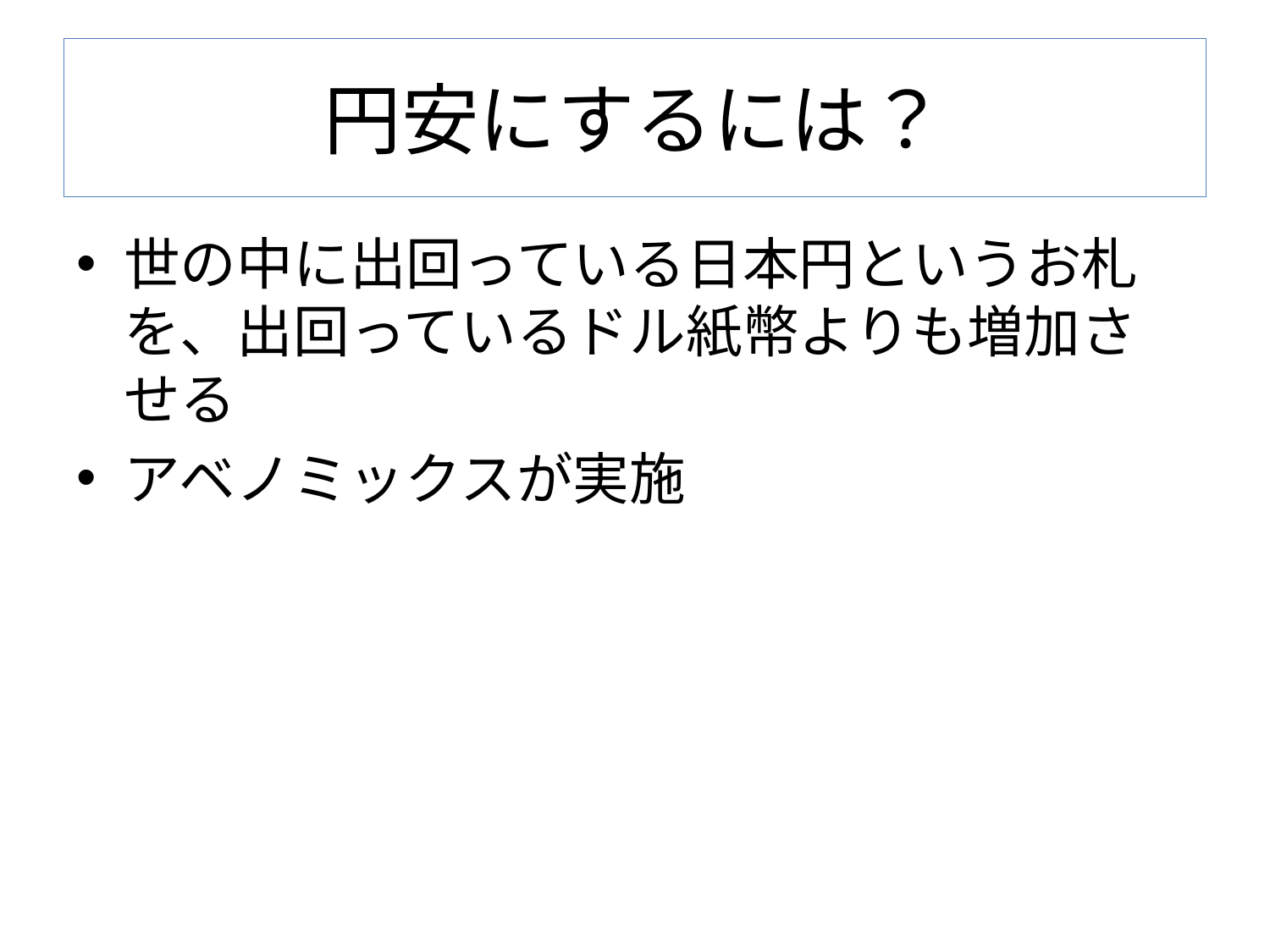

# 円安にするには？
世の中に出回っている日本円というお札を、出回っているドル紙幣よりも増加させる
アベノミックスが実施